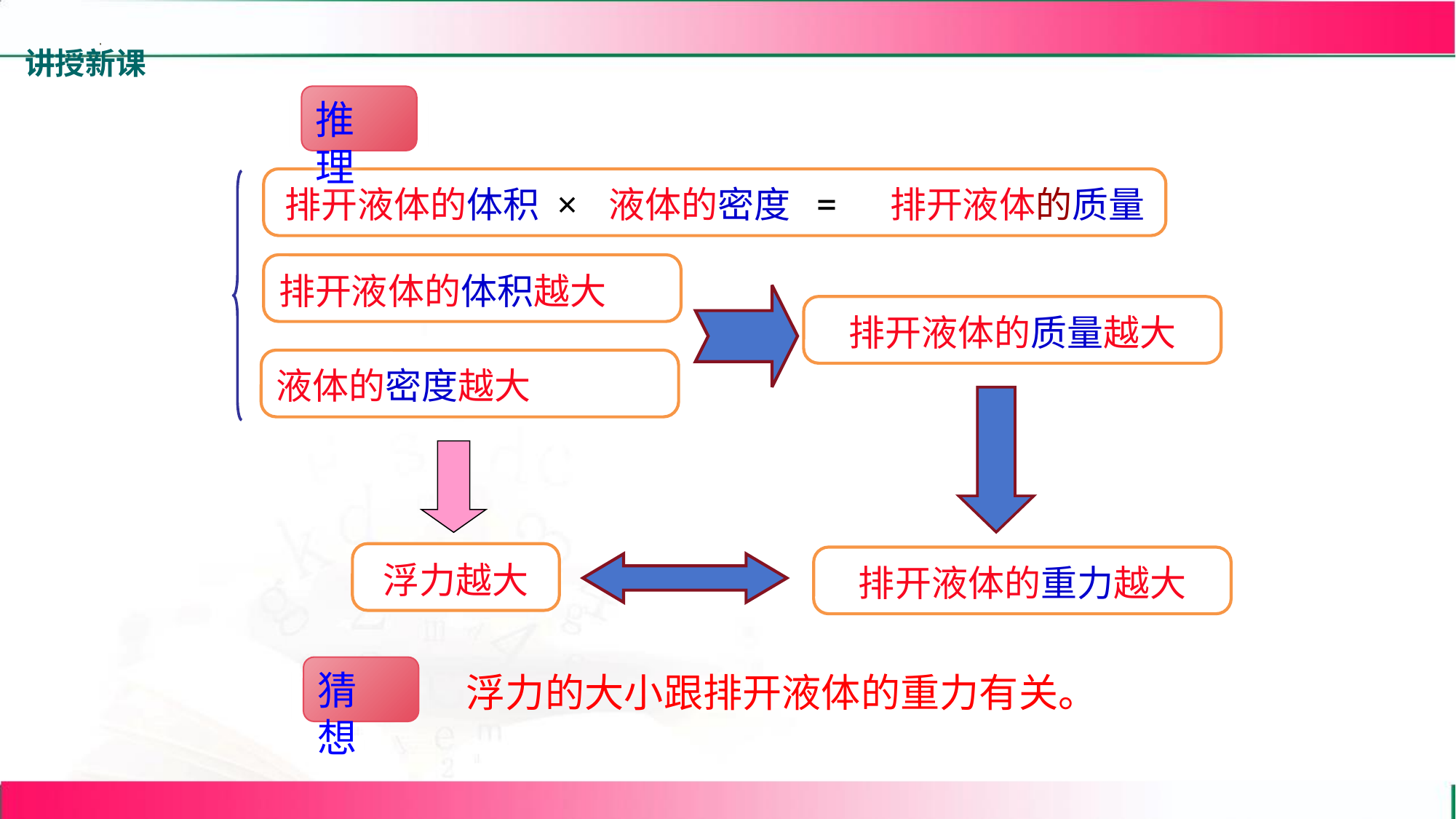

讲授新课
推 理
排开液体的体积 × 液体的密度  =  排开液体的质量

排开液体的体积越大

排开液体的质量越大
液体的密度越大

浮力越大
排开液体的重力越大

浮力的大小跟排开液体的重力有关。
猜 想